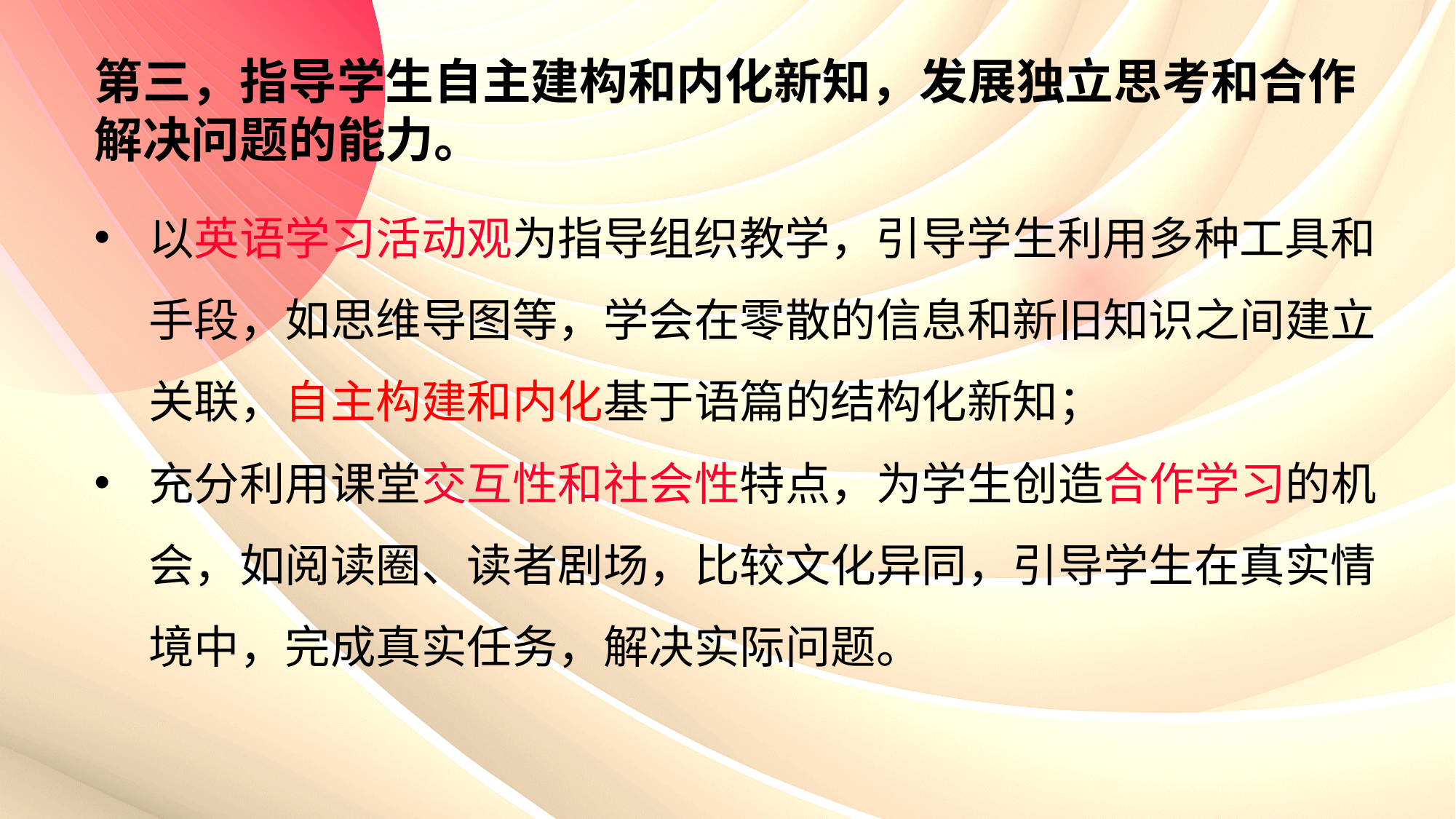

第三，指导学生自主建构和内化新知，发展独立思考和合作解决问题的能力。
以英语学习活动观为指导组织教学，引导学生利用多种工具和手段，如思维导图等，学会在零散的信息和新旧知识之间建立关联，自主构建和内化基于语篇的结构化新知；
充分利用课堂交互性和社会性特点，为学生创造合作学习的机会，如阅读圈、读者剧场，比较文化异同，引导学生在真实情境中，完成真实任务，解决实际问题。